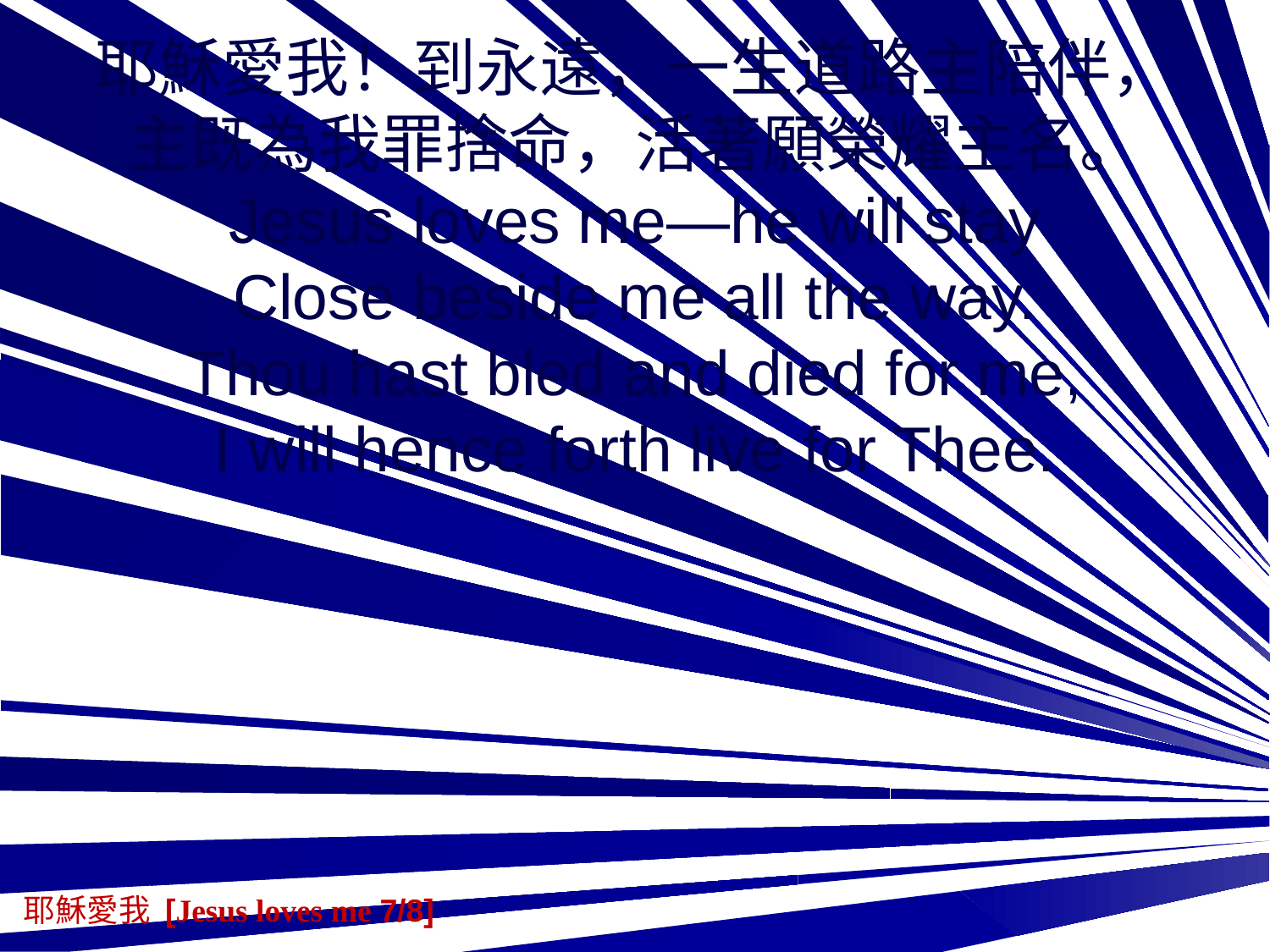

耶穌愛我！到永遠，一生道路主陪伴，
主既為我罪捨命，活著願榮耀主名。
Jesus loves me—he will stay
Close beside me all the way.
Thou hast bled and died for me,
I will hence forth live for Thee.
耶穌愛我 [Jesus loves me 7/8]